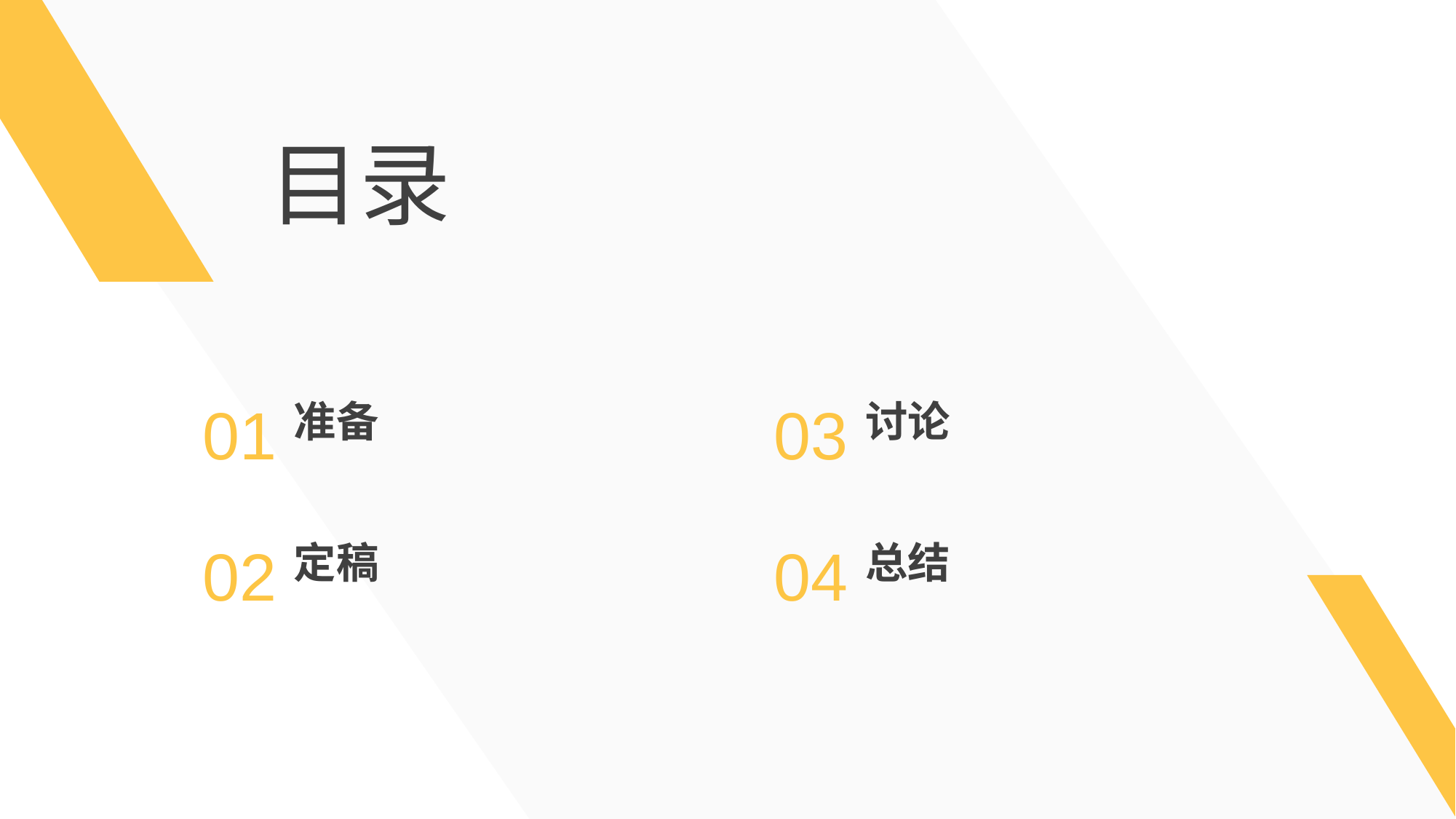

目录
03
讨论

01
准备

02
定稿

04
总结